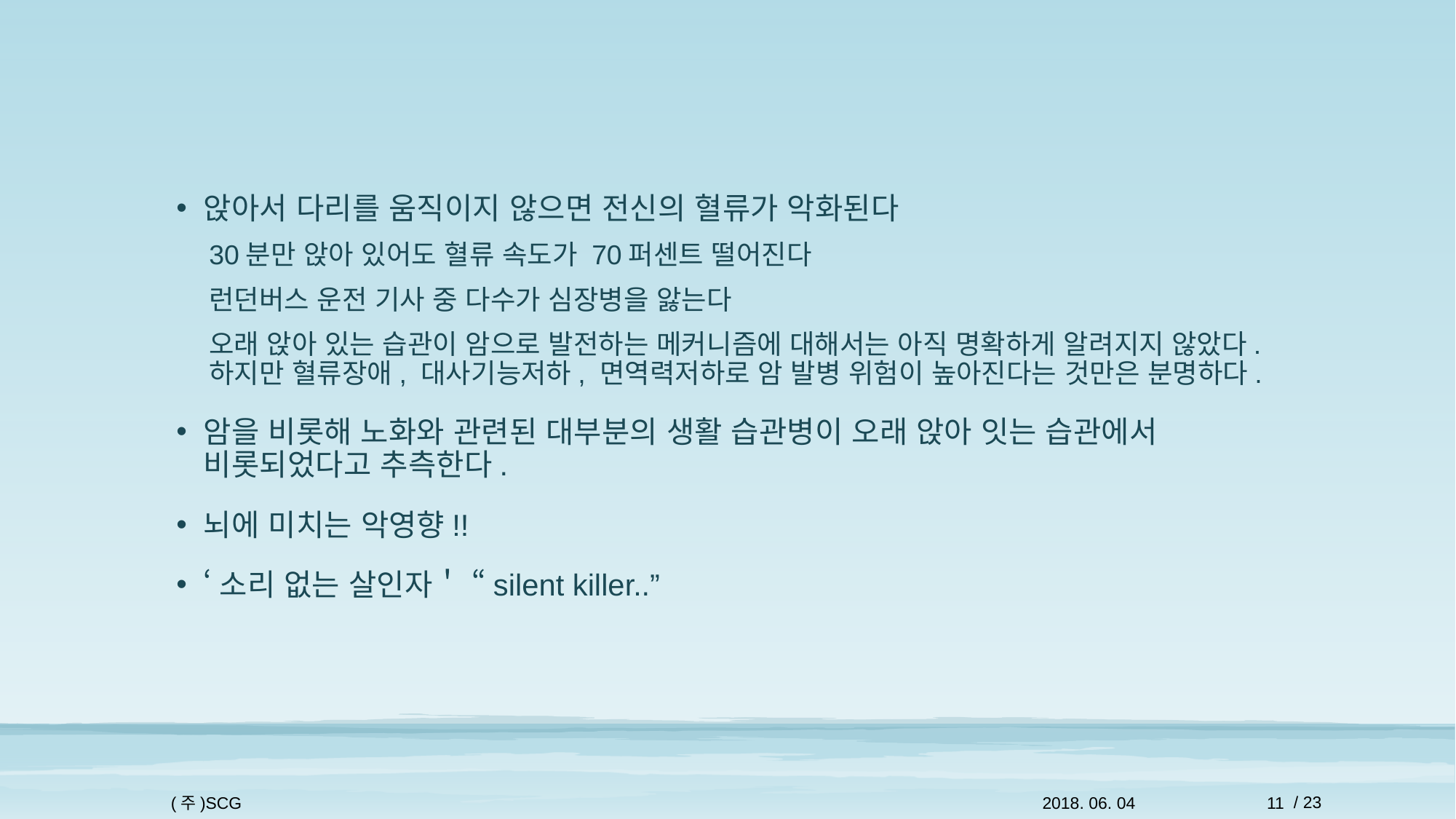

#
앉아서 다리를 움직이지 않으면 전신의 혈류가 악화된다
30분만 앉아 있어도 혈류 속도가 70퍼센트 떨어진다
런던버스 운전 기사 중 다수가 심장병을 앓는다
오래 앉아 있는 습관이 암으로 발전하는 메커니즘에 대해서는 아직 명확하게 알려지지 않았다. 하지만 혈류장애, 대사기능저하, 면역력저하로 암 발병 위험이 높아진다는 것만은 분명하다.
암을 비롯해 노화와 관련된 대부분의 생활 습관병이 오래 앉아 잇는 습관에서 비롯되었다고 추측한다.
뇌에 미치는 악영향!!
‘소리 없는 살인자＇ “silent killer..”

(주)SCG
2018. 06. 04
11